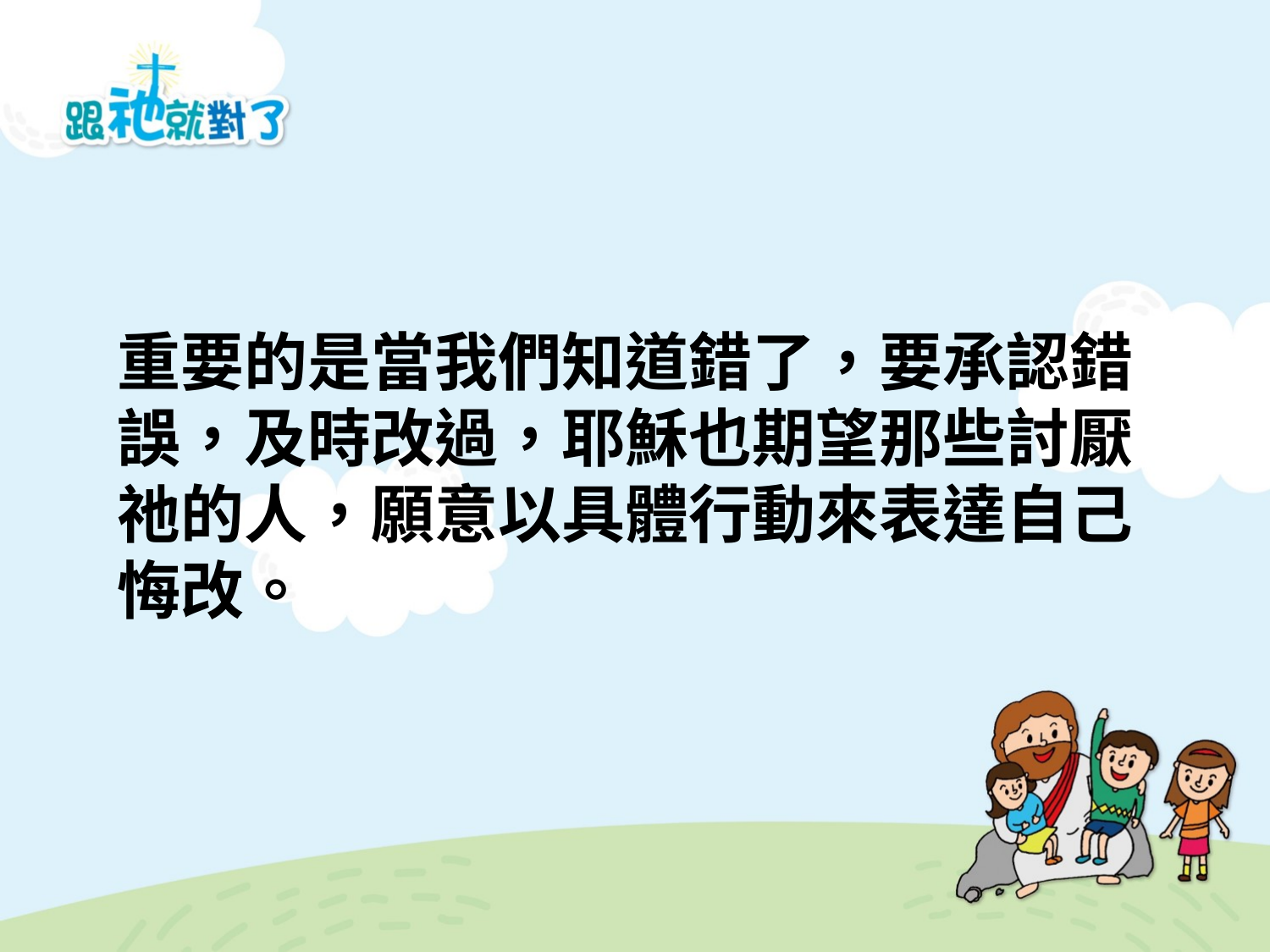

重要的是當我們知道錯了，要承認錯誤，及時改過，耶穌也期望那些討厭祂的人，願意以具體行動來表達自己悔改。